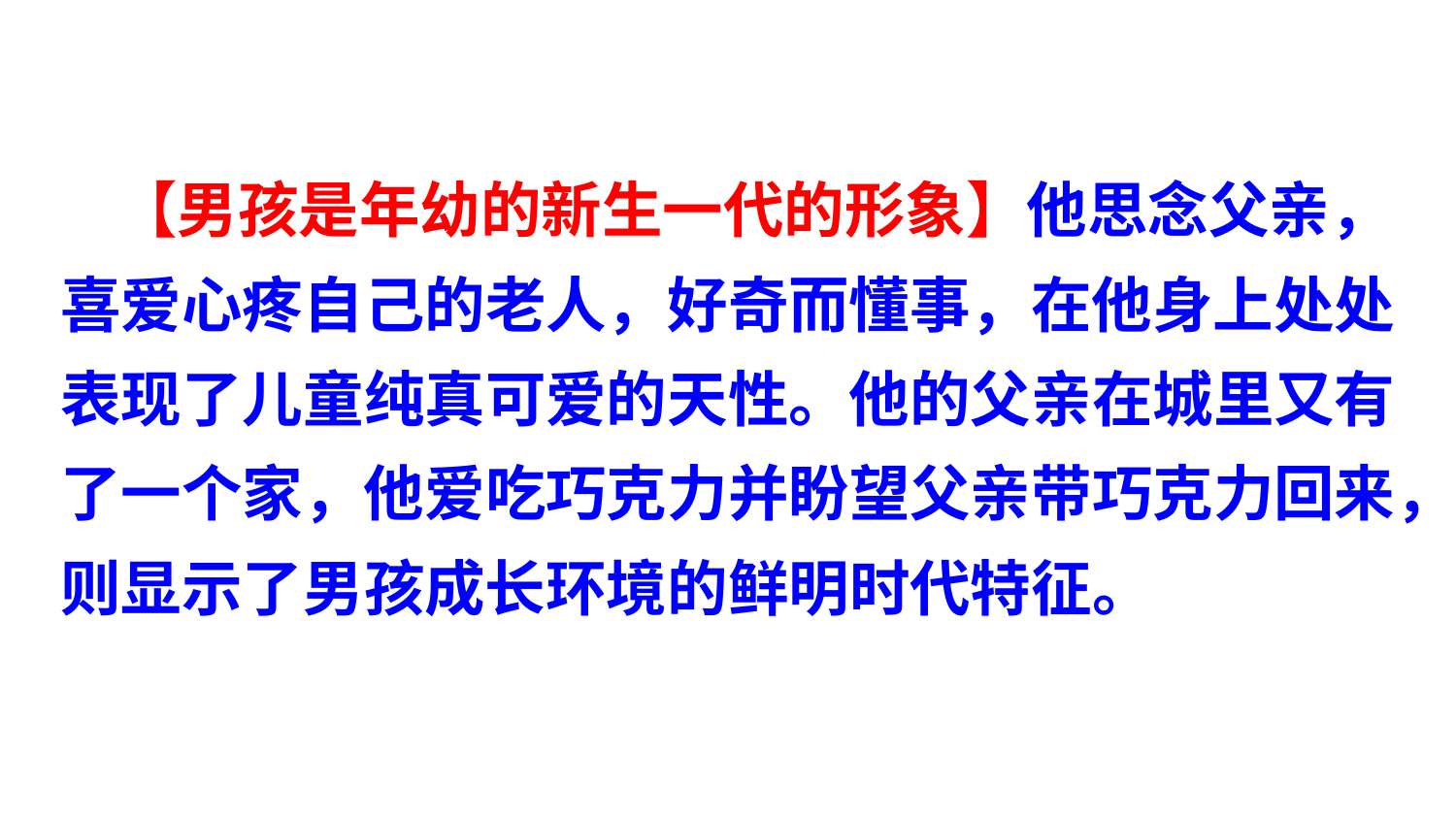

【男孩是年幼的新生一代的形象】他思念父亲，喜爱心疼自己的老人，好奇而懂事，在他身上处处表现了儿童纯真可爱的天性。他的父亲在城里又有了一个家，他爱吃巧克力并盼望父亲带巧克力回来，则显示了男孩成长环境的鲜明时代特征。